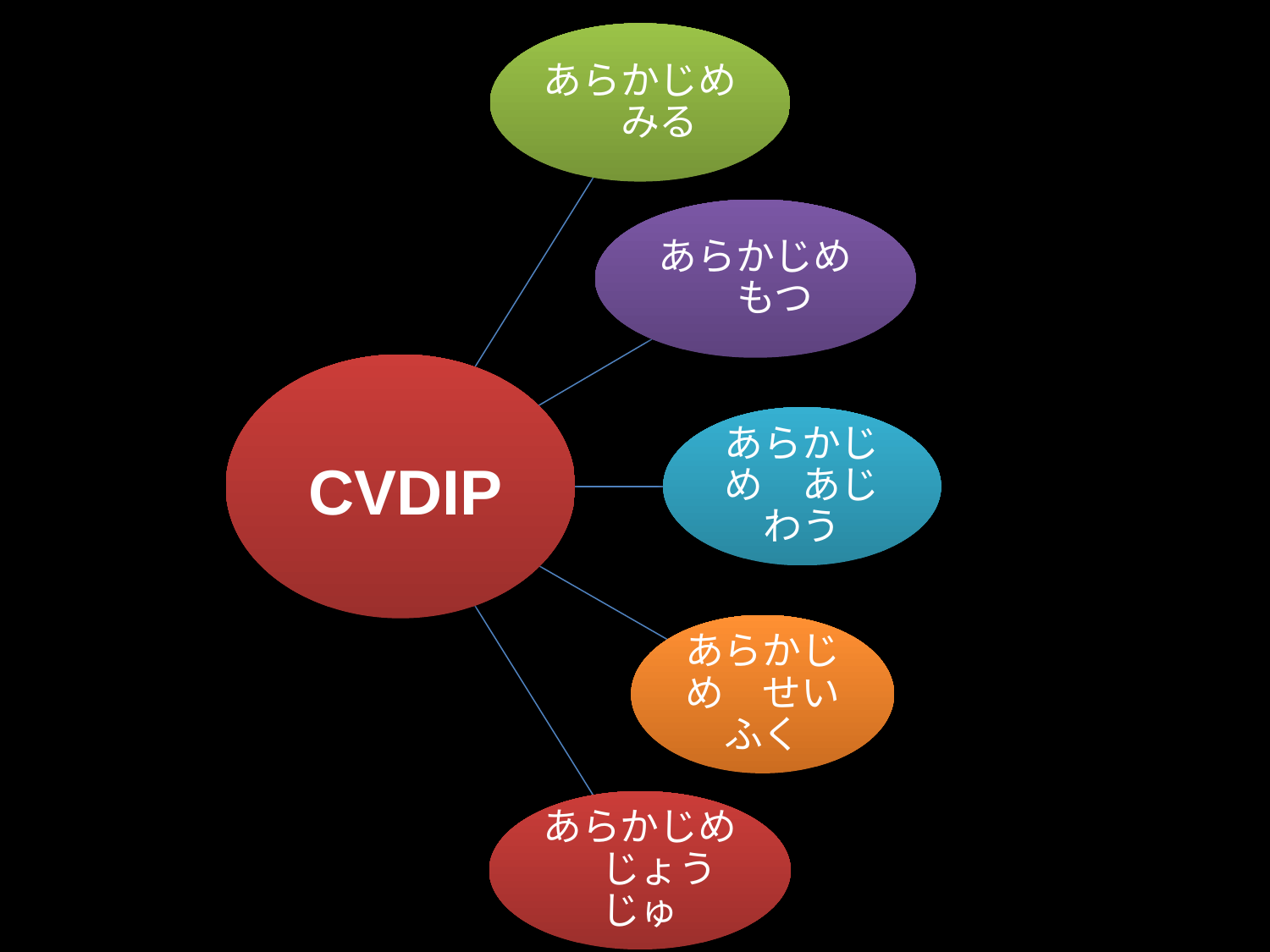

あらかじめ　みる
あらかじめ　もつ
あらかじめ　あじわう
あらかじめ　せいふく
あらかじめ　じょうじゅ
CVDIP